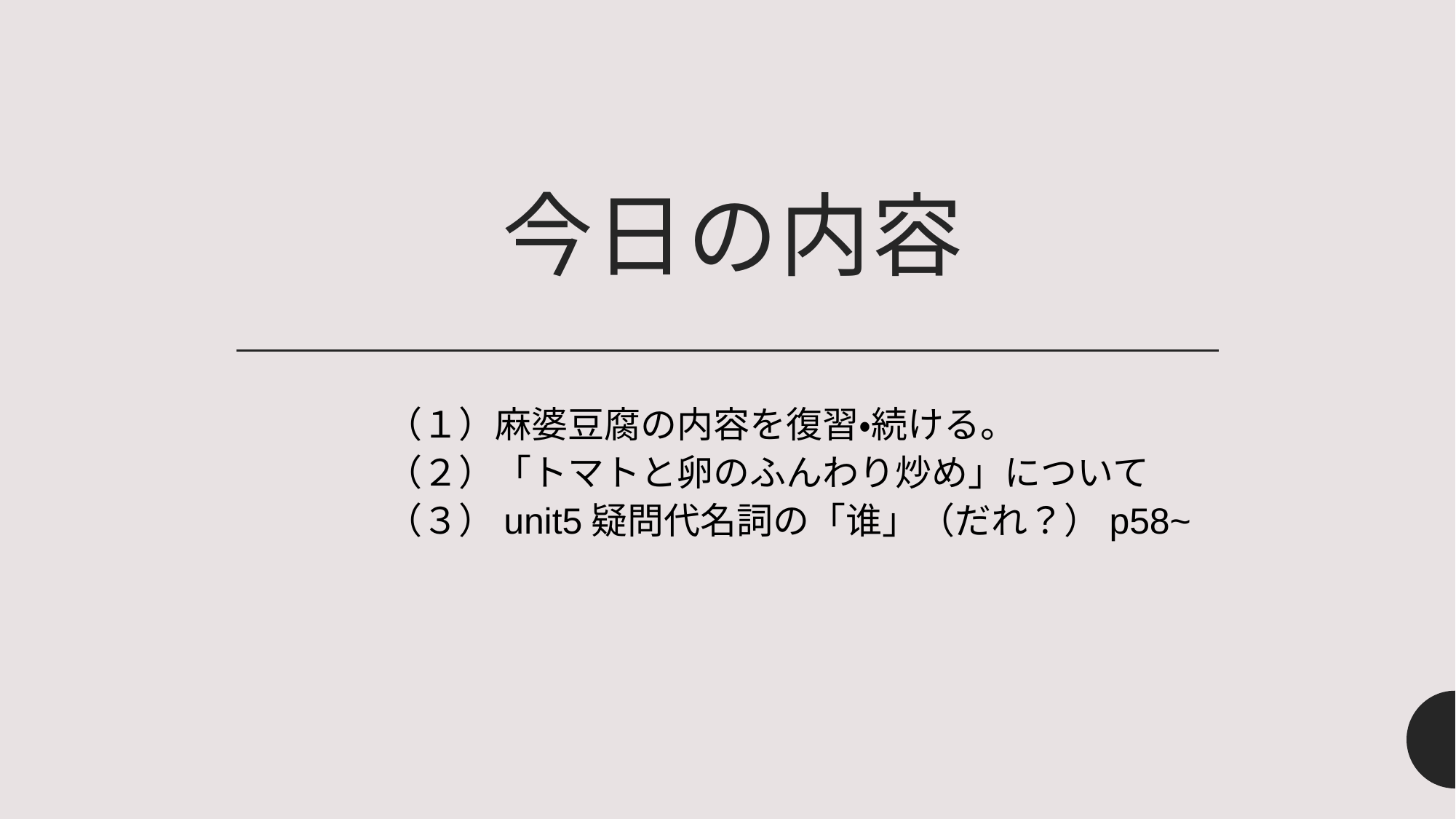

# 今日の内容
（１）麻婆豆腐の内容を復習・続ける。
（２）「トマトと卵のふんわり炒め」について
（３）unit5疑問代名詞の「谁」（だれ？）p58~